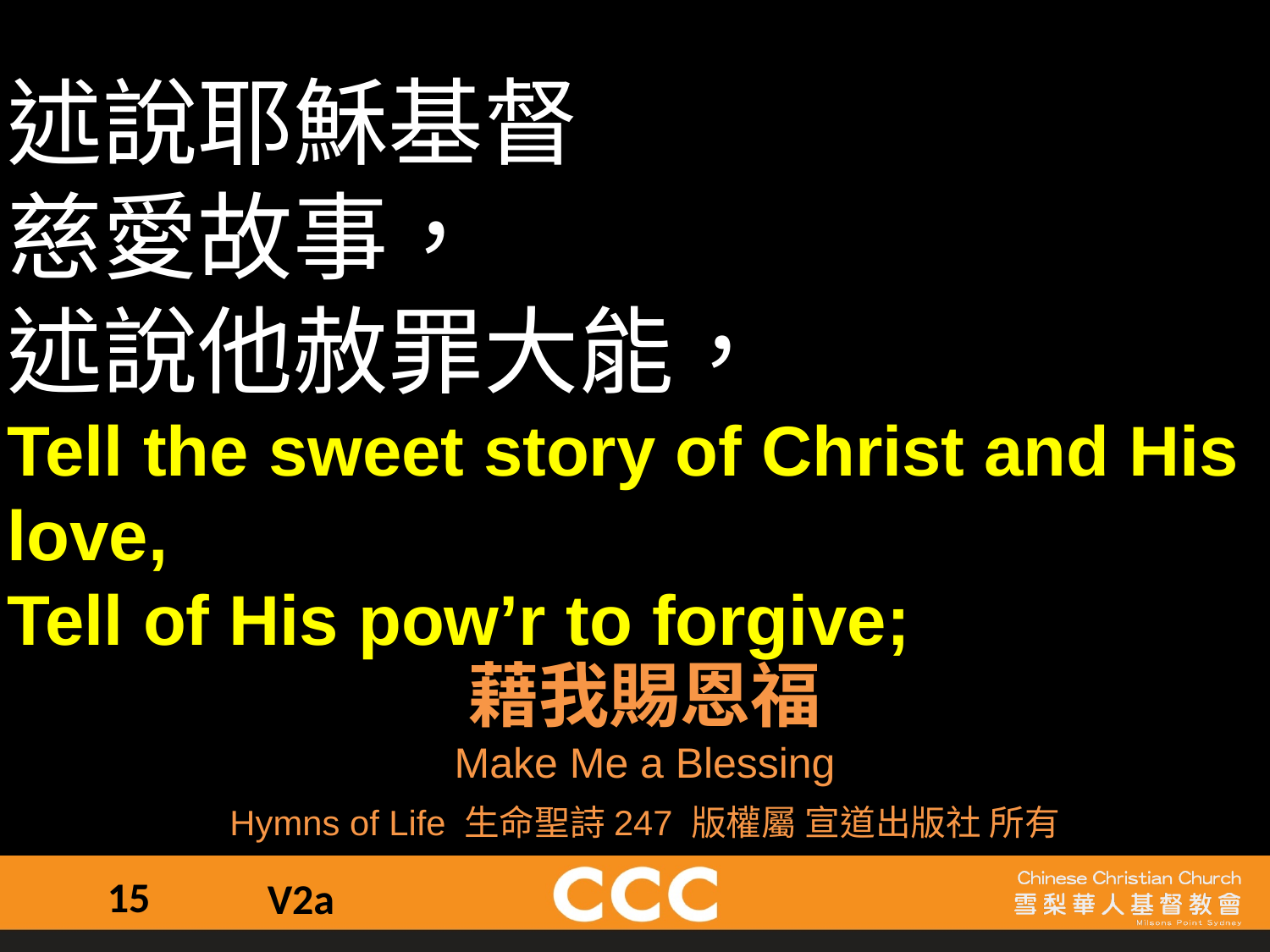

述說耶穌基督
慈愛故事，
述說他赦罪大能，
Tell the sweet story of Christ and His love,
Tell of His pow’r to forgive;
藉我賜恩福
Make Me a Blessing
Hymns of Life 生命聖詩247 版權屬 宣道出版社 所有
15
V2a